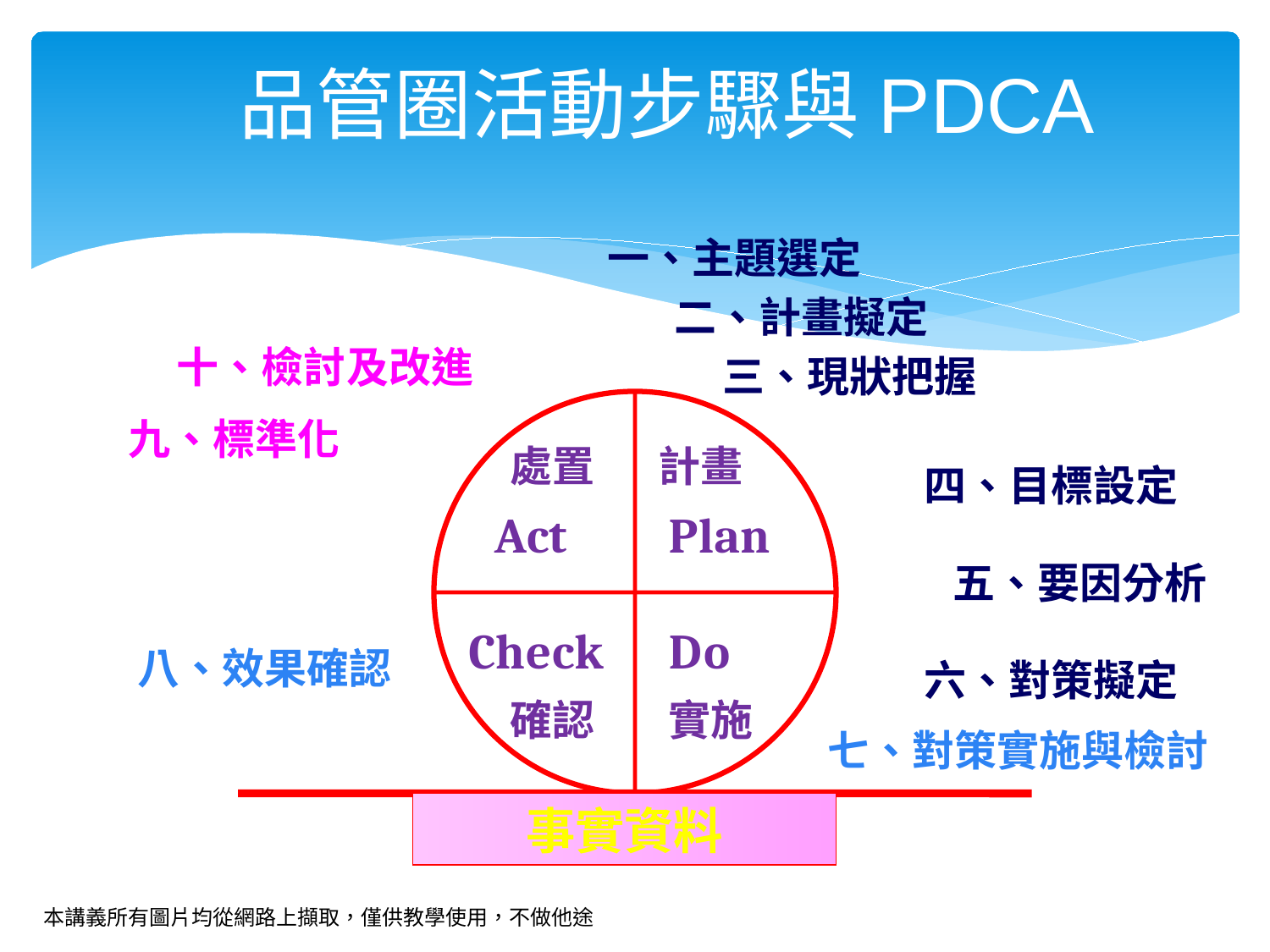

# 品管圈活動步驟與PDCA

一、主題選定
      二、計畫擬定
           三、現狀把握
    十、檢討及改進
九、標準化

四、目標設定
  五、要因分析
六、對策擬定
處置
計畫
Act
Plan

Check
Do
八、效果確認
確認
實施
七、對策實施與檢討

事實資料